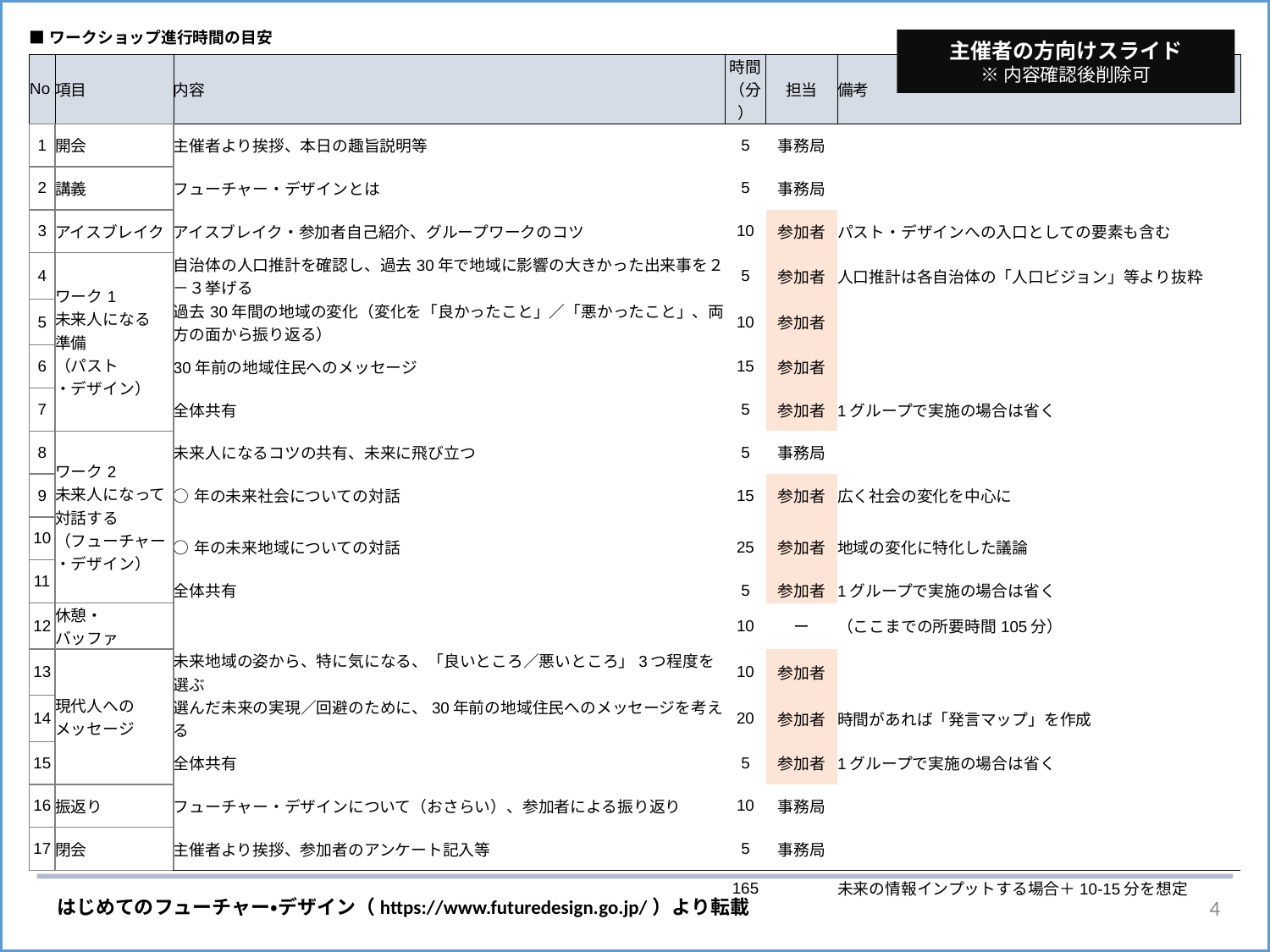

| ■ワークショップ進行時間の目安 |  |  |  |  |  |
| --- | --- | --- | --- | --- | --- |
| No | 項目 | 内容 | 時間（分） | 担当 | 備考 |
| 1 | 開会 | 主催者より挨拶、本日の趣旨説明等 | 5 | 事務局 |  |
| 2 | 講義 | フューチャー・デザインとは | 5 | 事務局 |  |
| 3 | アイスブレイク | アイスブレイク・参加者自己紹介、グループワークのコツ | 10 | 参加者 | パスト・デザインへの入口としての要素も含む |
| 4 | ワーク1 未来人になる 準備 （パスト ・デザイン） | 自治体の人口推計を確認し、過去30年で地域に影響の大きかった出来事を２－３挙げる | 5 | 参加者 | 人口推計は各自治体の「人口ビジョン」等より抜粋 |
| 5 |  | 過去30年間の地域の変化（変化を「良かったこと」／「悪かったこと」、両方の面から振り返る） | 10 | 参加者 |  |
| 6 |  | 30年前の地域住民へのメッセージ | 15 | 参加者 |  |
| 7 |  | 全体共有 | 5 | 参加者 | 1グループで実施の場合は省く |
| 8 | ワーク2 未来人になって対話する （フューチャー ・デザイン） | 未来人になるコツの共有、未来に飛び立つ | 5 | 事務局 |  |
| 9 |  | ○年の未来社会についての対話 | 15 | 参加者 | 広く社会の変化を中心に |
| 10 |  | ○年の未来地域についての対話 | 25 | 参加者 | 地域の変化に特化した議論 |
| 11 |  | 全体共有 | 5 | 参加者 | 1グループで実施の場合は省く |
|  |  | 全体共有 | 5 | 参加者 | 1グループで実施の場合は省く |
| 12 | 休憩・ バッファ |  | 10 | ー | （ここまでの所要時間105分） |
| 13 | 現代人への メッセージ | 未来地域の姿から、特に気になる、「良いところ／悪いところ」3つ程度を選ぶ | 10 | 参加者 |  |
| 14 |  | 選んだ未来の実現／回避のために、30年前の地域住民へのメッセージを考える | 20 | 参加者 | 時間があれば「発言マップ」を作成 |
| 15 |  | 全体共有 | 5 | 参加者 | 1グループで実施の場合は省く |
| 16 | 振返り | フューチャー・デザインについて（おさらい）、参加者による振り返り | 10 | 事務局 |  |
| 17 | 閉会 | 主催者より挨拶、参加者のアンケート記入等 | 5 | 事務局 |  |
|  |  |  | 165 |  | 未来の情報インプットする場合＋10-15分を想定 |
主催者の方向けスライド
※内容確認後削除可
4